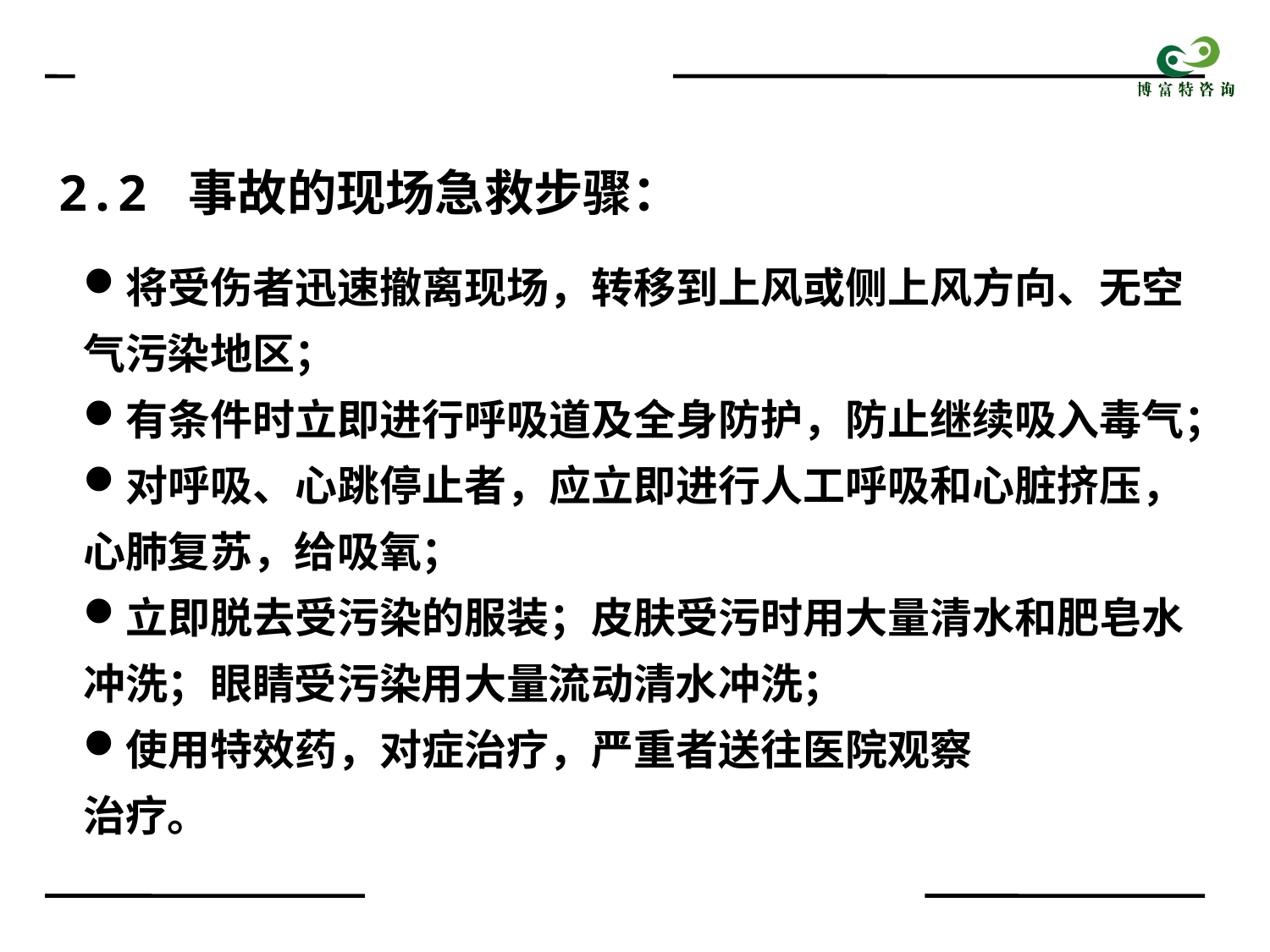

2.2 事故的现场急救步骤：

将受伤者迅速撤离现场，转移到上风或侧上风方向、无空
气污染地区；
有条件时立即进行呼吸道及全身防护，防止继续吸入毒气；
对呼吸、心跳停止者，应立即进行人工呼吸和心脏挤压，
心肺复苏，给吸氧；
立即脱去受污染的服装；皮肤受污时用大量清水和肥皂水
冲洗；眼睛受污染用大量流动清水冲洗；
使用特效药，对症治疗，严重者送往医院观察
治疗。